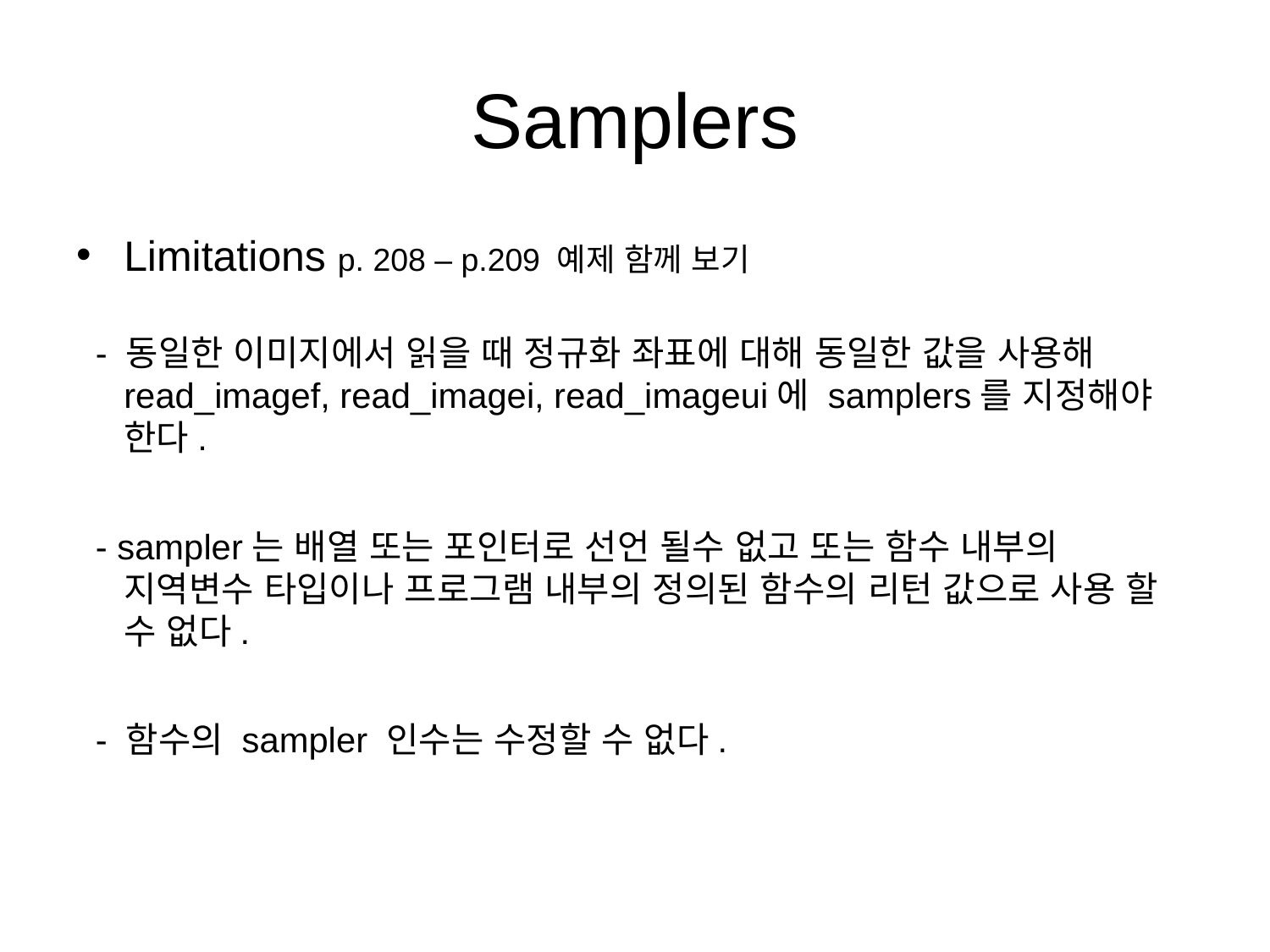

# Samplers
Limitations p. 208 – p.209 예제 함께 보기

  - 동일한 이미지에서 읽을 때 정규화 좌표에 대해 동일한 값을 사용해 read_imagef, read_imagei, read_imageui에 samplers를 지정해야 한다.

  - sampler는 배열 또는 포인터로 선언 될수 없고 또는 함수 내부의 지역변수 타입이나 프로그램 내부의 정의된 함수의 리턴 값으로 사용 할 수 없다.

  - 함수의 sampler 인수는 수정할 수 없다.